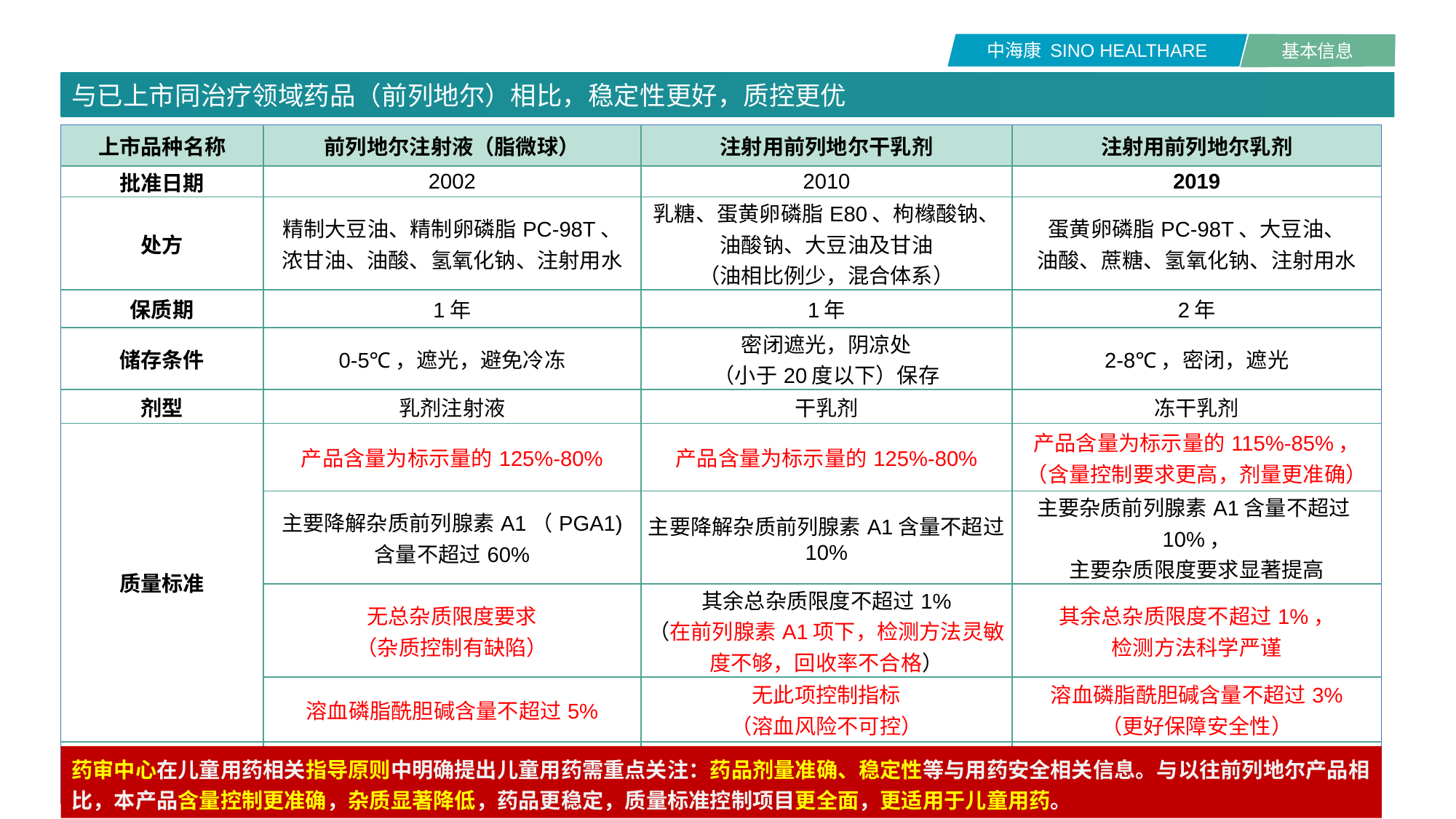

与已上市同治疗领域药品（前列地尔）相比，稳定性更好，质控更优
| 上市品种名称 | 前列地尔注射液（脂微球） | 注射用前列地尔干乳剂 | 注射用前列地尔乳剂 |
| --- | --- | --- | --- |
| 批准日期 | 2002 | 2010 | 2019 |
| 处方 | 精制大豆油、精制卵磷脂PC-98T、 浓甘油、油酸、氢氧化钠、注射用水 | 乳糖、蛋黄卵磷脂E80、枸橼酸钠、油酸钠、大豆油及甘油 （油相比例少，混合体系） | 蛋黄卵磷脂PC-98T、大豆油、 油酸、蔗糖、氢氧化钠、注射用水 |
| 保质期 | 1年 | 1年 | 2年 |
| 储存条件 | 0-5℃，遮光，避免冷冻 | 密闭遮光，阴凉处 （小于20度以下）保存 | 2-8℃，密闭，遮光 |
| 剂型 | 乳剂注射液 | 干乳剂 | 冻干乳剂 |
| 质量标准 | 产品含量为标示量的125%-80% | 产品含量为标示量的125%-80% | 产品含量为标示量的115%-85%， （含量控制要求更高，剂量更准确） |
|  | 主要降解杂质前列腺素A1（PGA1) 含量不超过60% | 主要降解杂质前列腺素A1含量不超过10% | 主要杂质前列腺素A1含量不超过10%， 主要杂质限度要求显著提高 |
|  | 无总杂质限度要求 （杂质控制有缺陷） | 其余总杂质限度不超过1% （在前列腺素A1项下，检测方法灵敏度不够，回收率不合格） | 其余总杂质限度不超过1%， 检测方法科学严谨 |
|  | 溶血磷脂酰胆碱含量不超过5% | 无此项控制指标 （溶血风险不可控） | 溶血磷脂酰胆碱含量不超过3% （更好保障安全性） |
| 药物临床试验数据核查 | - | - | 已通过722临床核查 |
药审中心在儿童用药相关指导原则中明确提出儿童用药需重点关注：药品剂量准确、稳定性等与用药安全相关信息。与以往前列地尔产品相比，本产品含量控制更准确，杂质显著降低，药品更稳定，质量标准控制项目更全面，更适用于儿童用药。